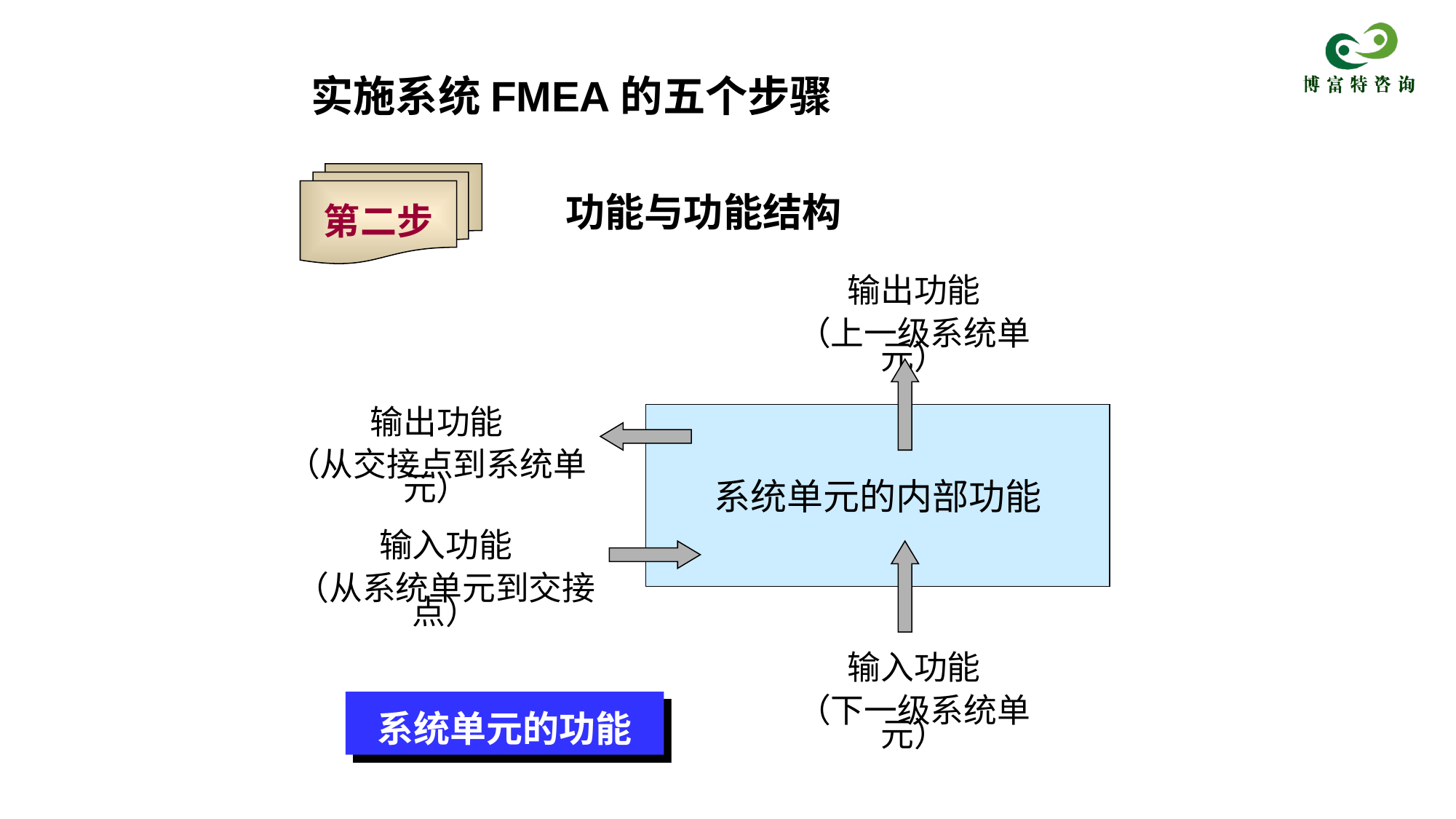

实施系统FMEA的五个步骤
第二步
功能与功能结构
输出功能
（上一级系统单元）

输出功能
（从交接点到系统单元）
系统单元的内部功能

输入功能
（从系统单元到交接点）

输入功能
（下一级系统单元）
系统单元的功能